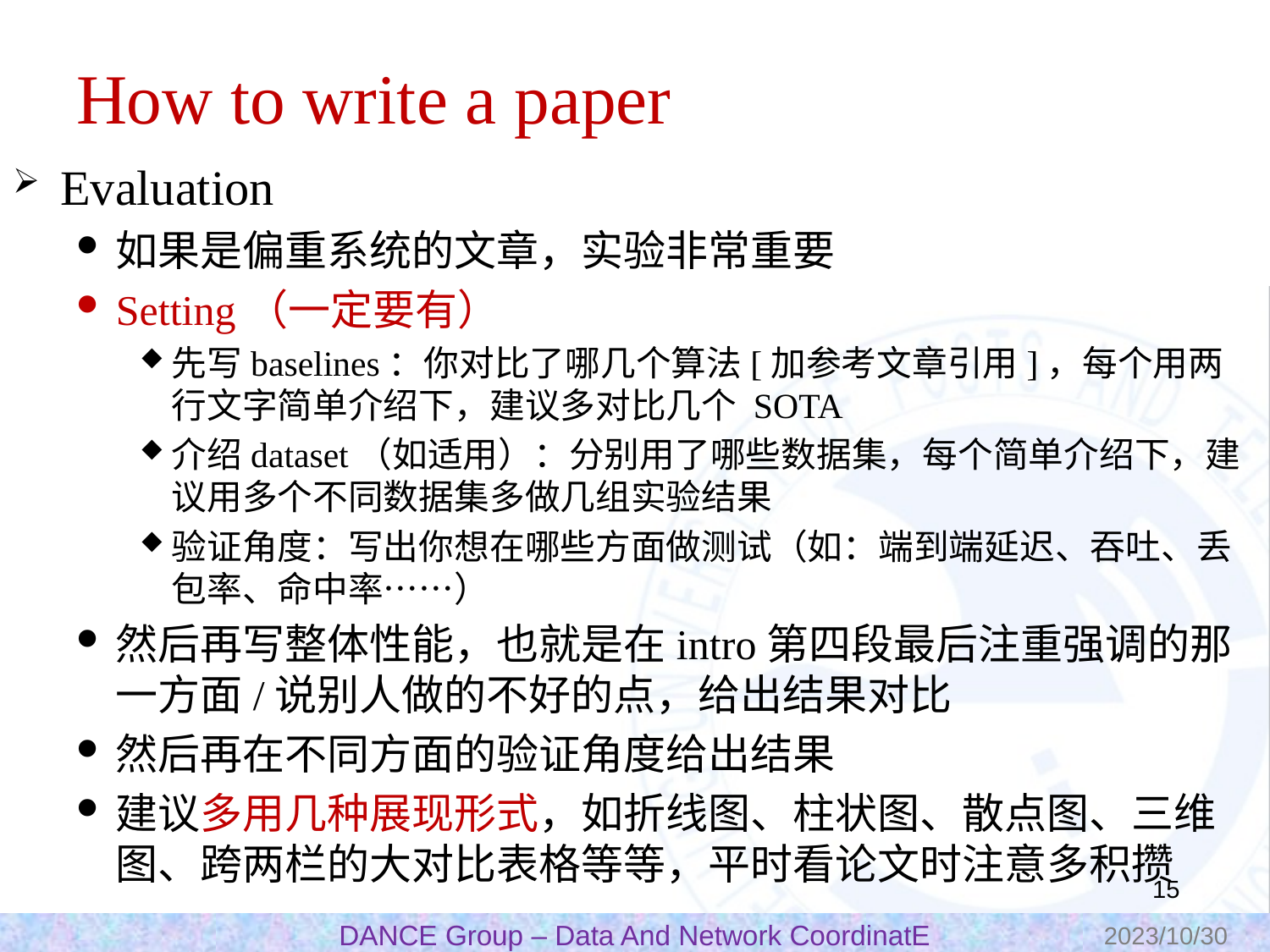

# How to write a paper
Evaluation
如果是偏重系统的文章，实验非常重要
Setting（一定要有）
先写baselines：你对比了哪几个算法[加参考文章引用]，每个用两行文字简单介绍下，建议多对比几个 SOTA
介绍dataset（如适用）：分别用了哪些数据集，每个简单介绍下，建议用多个不同数据集多做几组实验结果
验证角度：写出你想在哪些方面做测试（如：端到端延迟、吞吐、丢包率、命中率……）
然后再写整体性能，也就是在intro第四段最后注重强调的那一方面/说别人做的不好的点，给出结果对比
然后再在不同方面的验证角度给出结果
建议多用几种展现形式，如折线图、柱状图、散点图、三维图、跨两栏的大对比表格等等，平时看论文时注意多积攒

15
2023/10/30